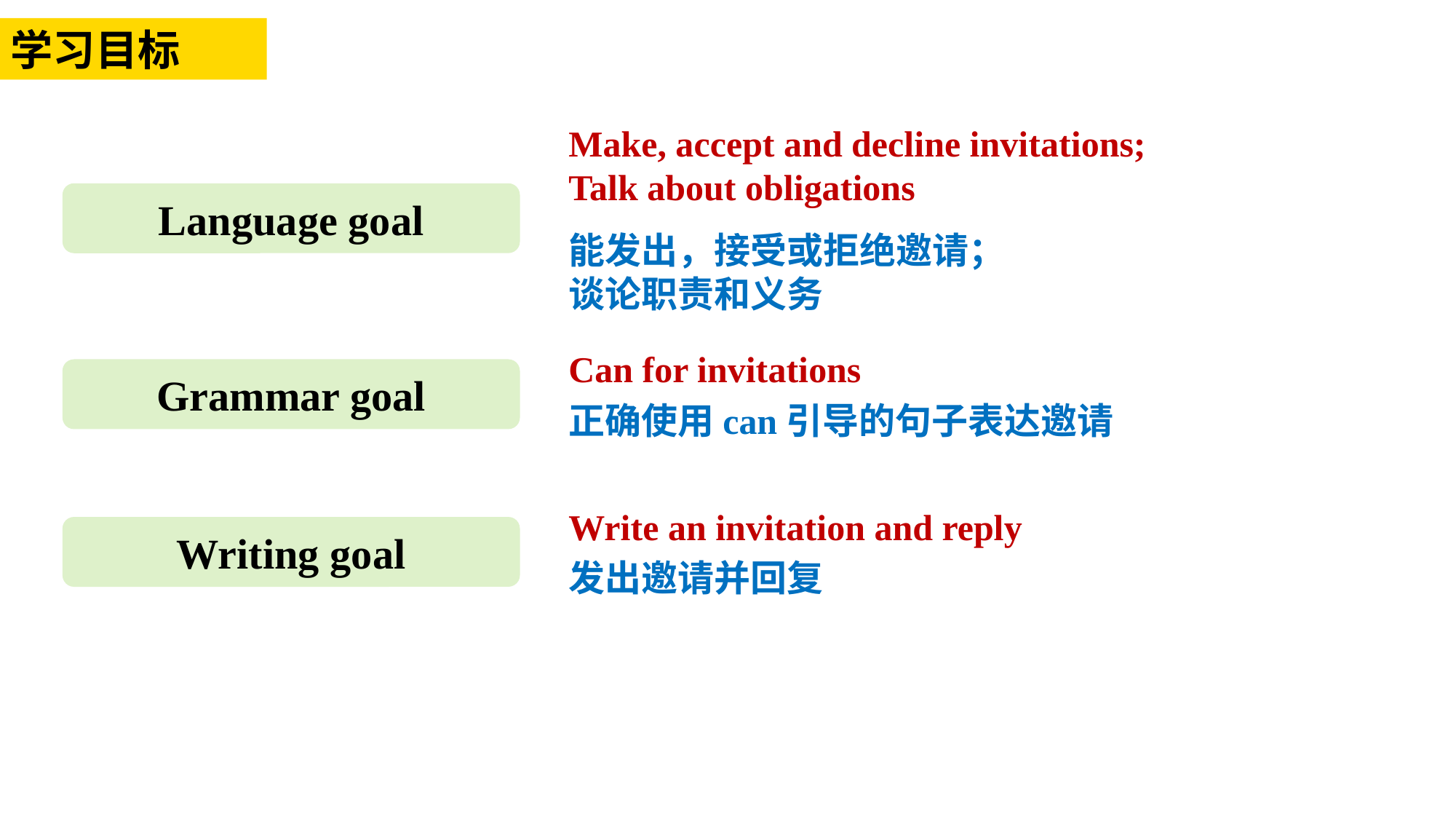

学习目标
Make, accept and decline invitations;
Talk about obligations
能发出，接受或拒绝邀请；
谈论职责和义务
Language goal
Can for invitations
正确使用can引导的句子表达邀请
Grammar goal
Write an invitation and reply
发出邀请并回复
Writing goal